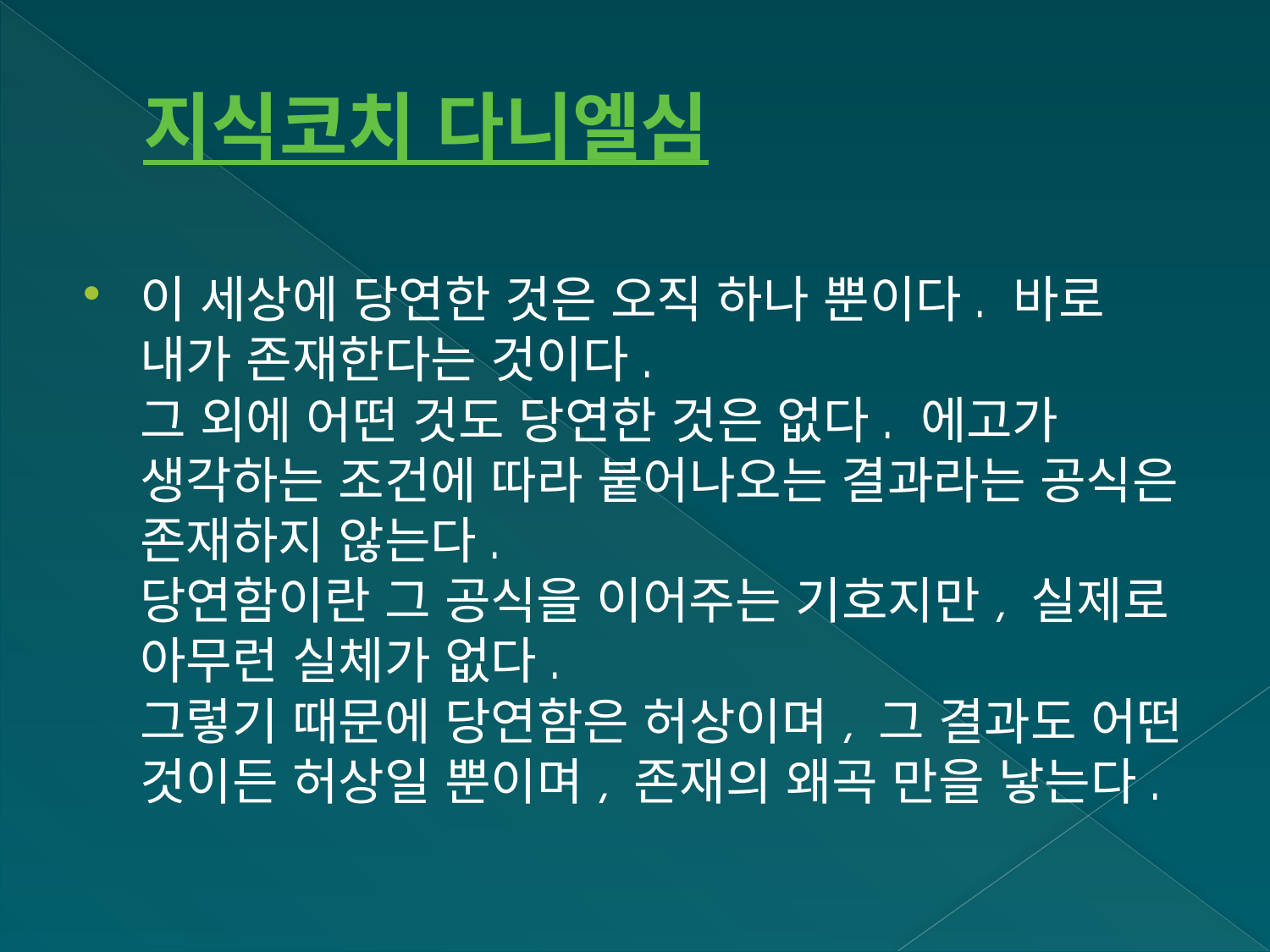

# 지식코치 다니엘심
이 세상에 당연한 것은 오직 하나 뿐이다. 바로 내가 존재한다는 것이다.
그 외에 어떤 것도 당연한 것은 없다. 에고가 생각하는 조건에 따라 붙어나오는 결과라는 공식은 존재하지 않는다.
당연함이란 그 공식을 이어주는 기호지만, 실제로 아무런 실체가 없다.
그렇기 때문에 당연함은 허상이며, 그 결과도 어떤 것이든 허상일 뿐이며, 존재의 왜곡 만을 낳는다.